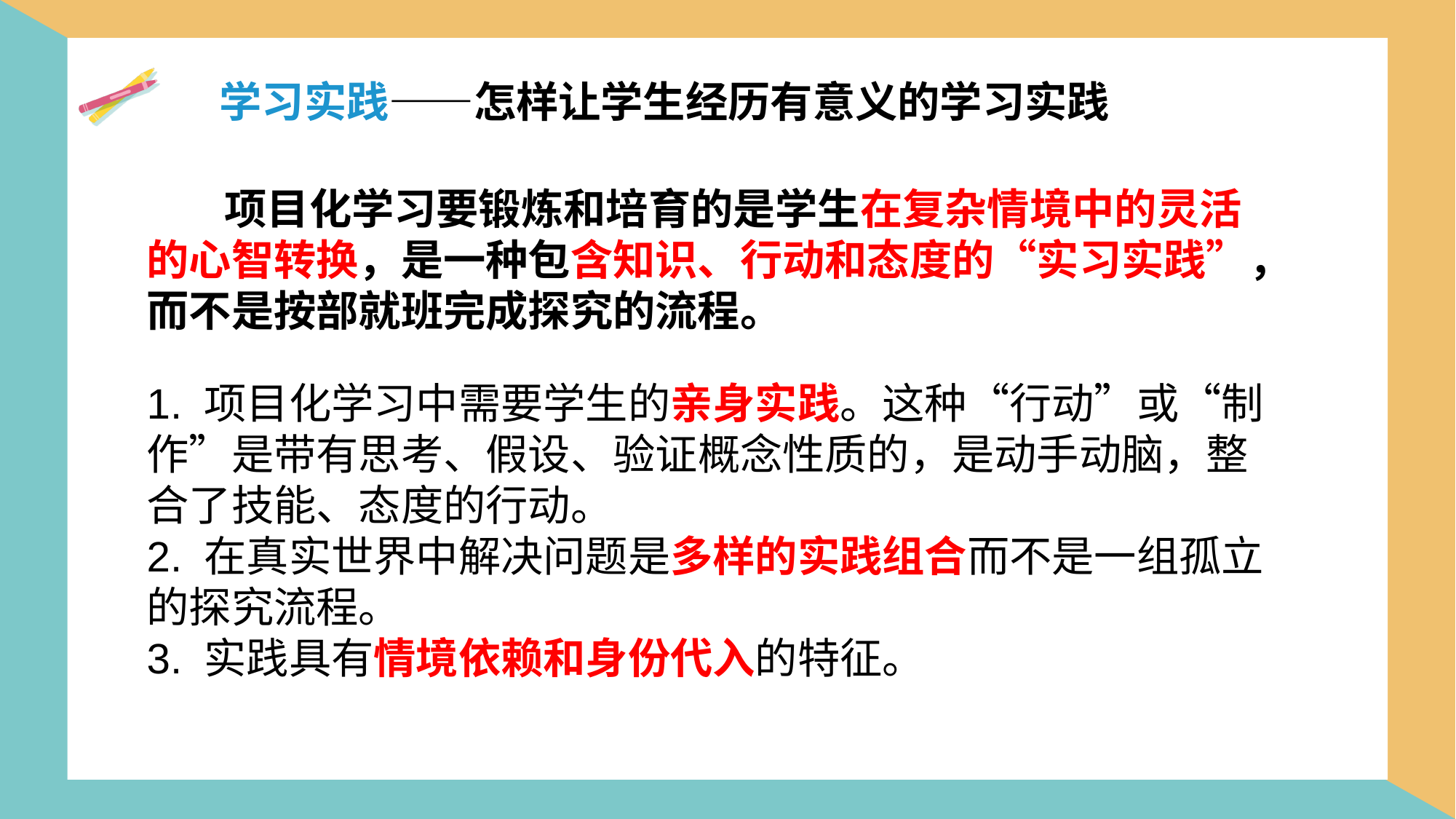

学习实践——怎样让学生经历有意义的学习实践
       项目化学习要锻炼和培育的是学生在复杂情境中的灵活的心智转换，是一种包含知识、行动和态度的“实习实践”，而不是按部就班完成探究的流程。
1. 项目化学习中需要学生的亲身实践。这种“行动”或“制作”是带有思考、假设、验证概念性质的，是动手动脑，整合了技能、态度的行动。
2. 在真实世界中解决问题是多样的实践组合而不是一组孤立的探究流程。
3. 实践具有情境依赖和身份代入的特征。